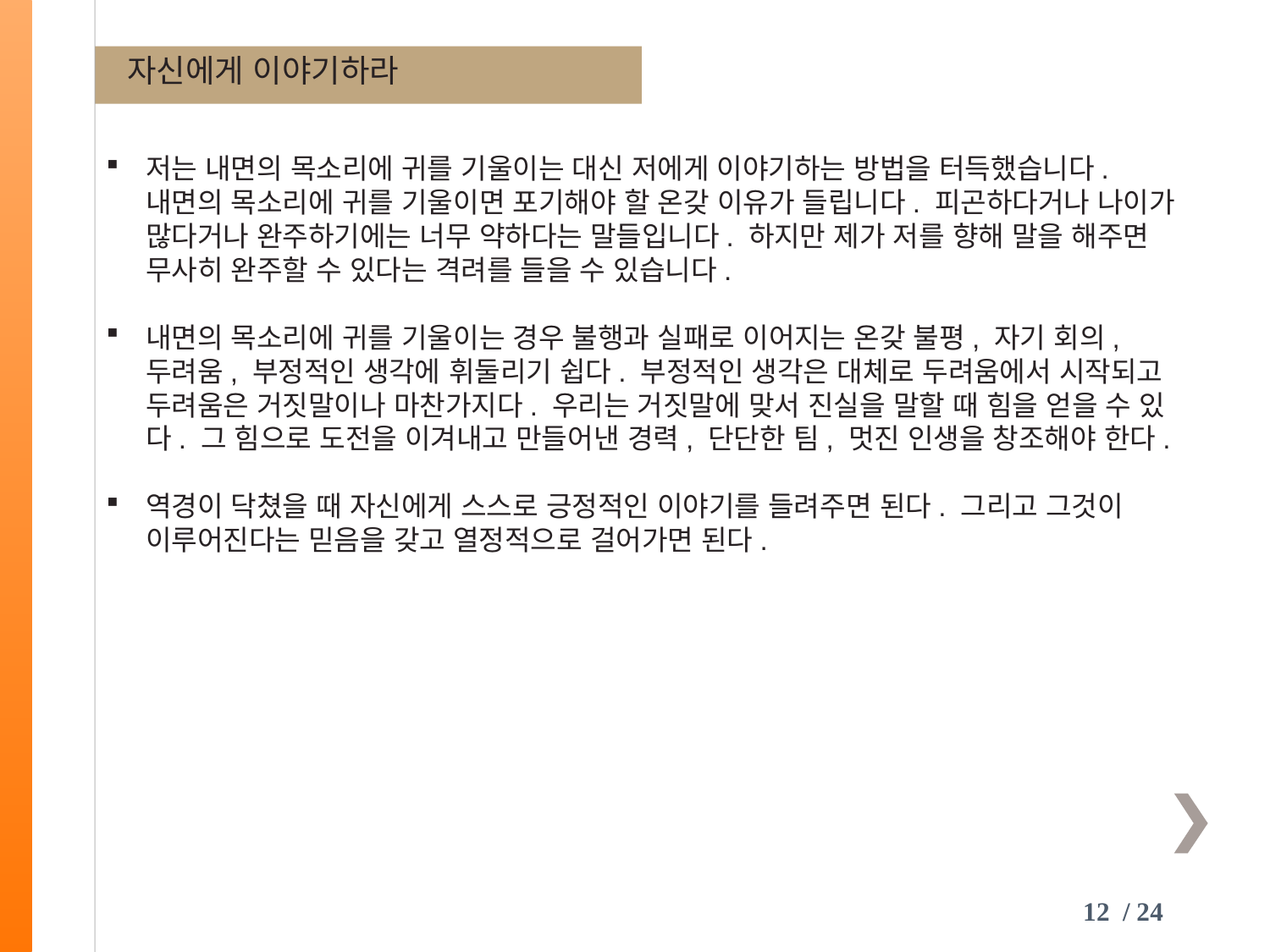

자신에게 이야기하라

저는 내면의 목소리에 귀를 기울이는 대신 저에게 이야기하는 방법을 터득했습니다. 내면의 목소리에 귀를 기울이면 포기해야 할 온갖 이유가 들립니다. 피곤하다거나 나이가 많다거나 완주하기에는 너무 약하다는 말들입니다. 하지만 제가 저를 향해 말을 해주면 무사히 완주할 수 있다는 격려를 들을 수 있습니다.

내면의 목소리에 귀를 기울이는 경우 불행과 실패로 이어지는 온갖 불평, 자기 회의, 두려움, 부정적인 생각에 휘둘리기 쉽다. 부정적인 생각은 대체로 두려움에서 시작되고 두려움은 거짓말이나 마찬가지다. 우리는 거짓말에 맞서 진실을 말할 때 힘을 얻을 수 있다. 그 힘으로 도전을 이겨내고 만들어낸 경력, 단단한 팀, 멋진 인생을 창조해야 한다.

역경이 닥쳤을 때 자신에게 스스로 긍정적인 이야기를 들려주면 된다. 그리고 그것이 이루어진다는 믿음을 갖고 열정적으로 걸어가면 된다.

12  / 24